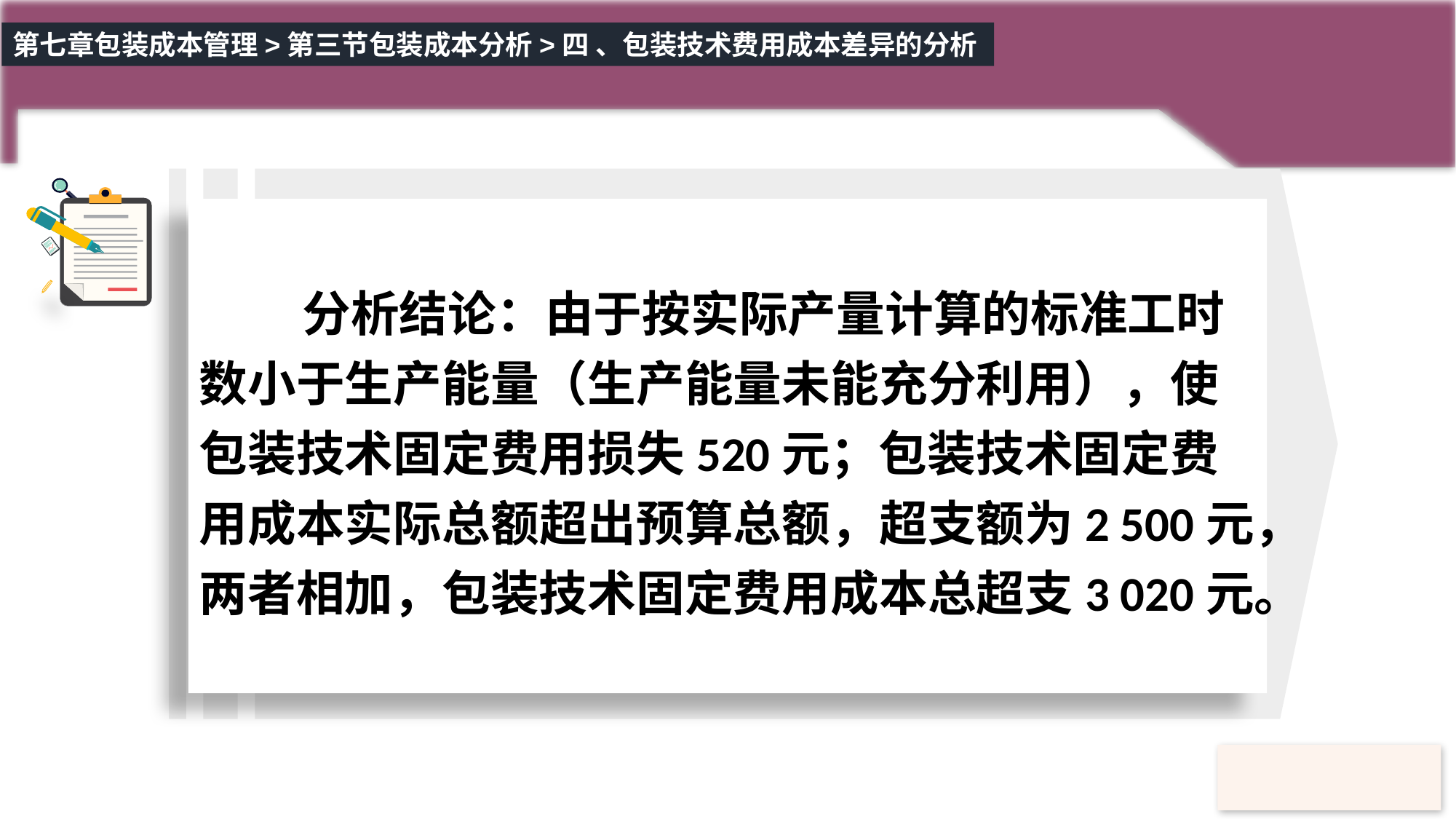

第七章包装成本管理>第三节包装成本分析>四 、包装技术费用成本差异的分析
分析结论：由于按实际产量计算的标准工时数小于生产能量（生产能量未能充分利用），使包装技术固定费用损失520元；包装技术固定费用成本实际总额超出预算总额，超支额为2 500元，两者相加，包装技术固定费用成本总超支3 020元。